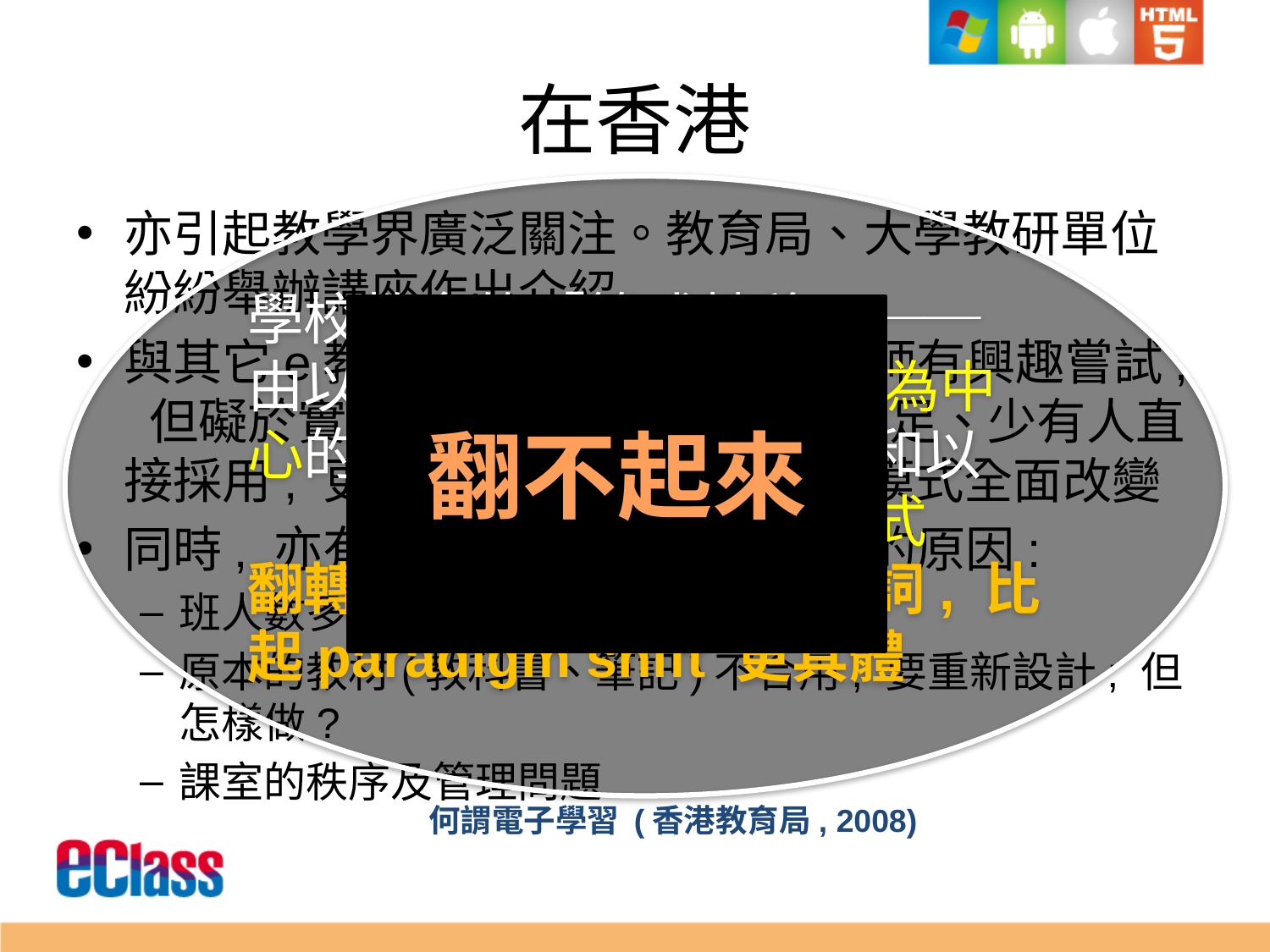

# 在香港

學校教育的「範式轉移」──
由以 課本為主導, 以教師為中心的教學模式，轉向互動和以
        學生為中心的學習模式
翻轉是一個很有效的形容詞, 比起paradigm shift 更具體

何謂電子學習 (香港教育局, 2008)
亦引起教學界廣泛關注。教育局、大學教研單位紛紛舉辦講座作出介紹,
與其它e教學的方案一樣, 很多教師有興趣嘗試,  但礙於實際教學繁重、人力資源不足、少有人直接採用, 更遑論藉此把全校的教學模式全面改變
同時, 亦有實際操作的問題, 困難的原因:
班人數多, 難作個別或小組轉導
原本的教材(教科書、筆記)不合用, 要重新設計; 但怎樣做?
課室的秩序及管理問題

  翻不起來